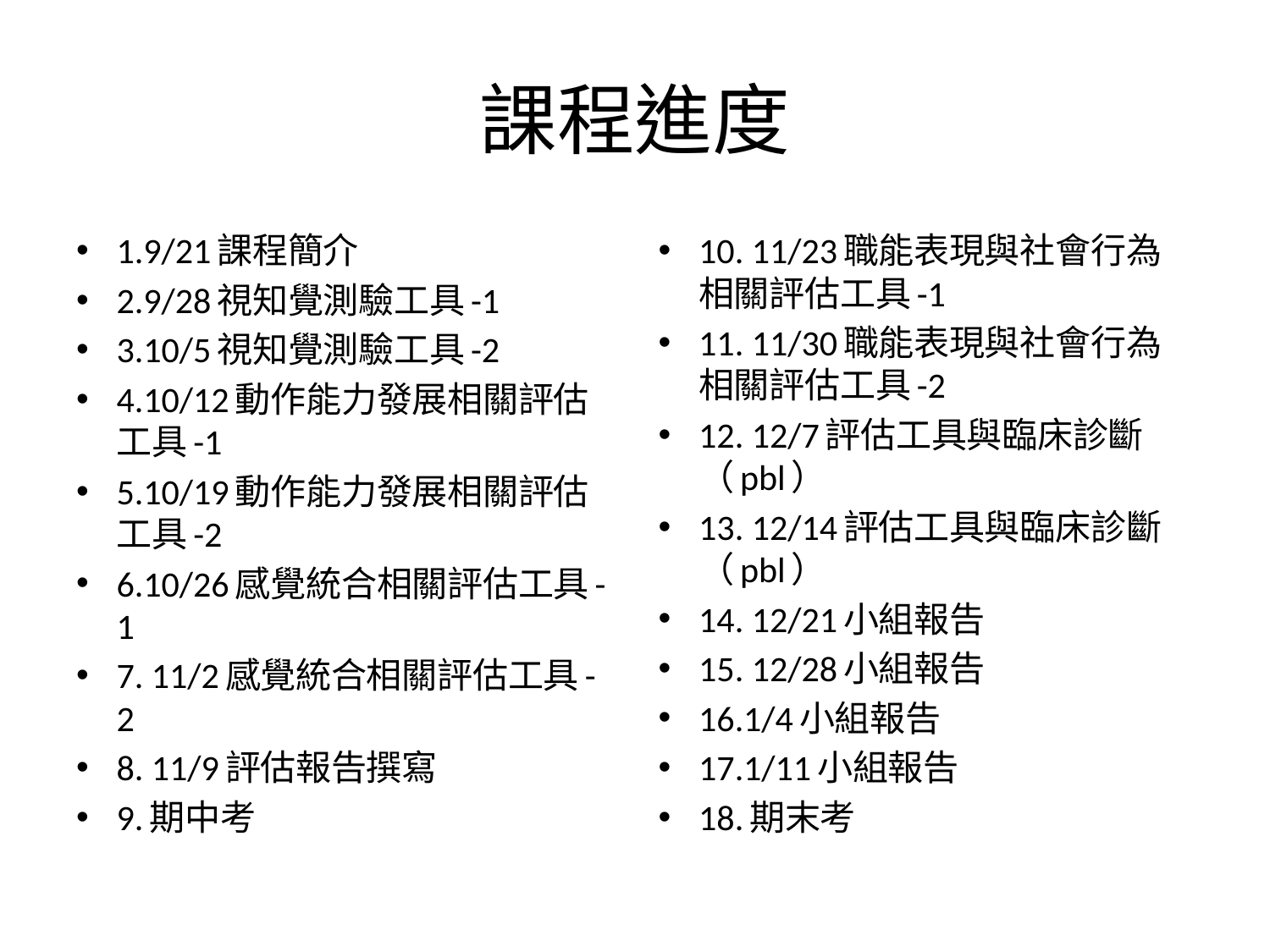

# 課程進度
1.9/21課程簡介
2.9/28視知覺測驗工具-1
3.10/5視知覺測驗工具-2
4.10/12動作能力發展相關評估工具-1
5.10/19動作能力發展相關評估工具-2
6.10/26感覺統合相關評估工具-1
7. 11/2感覺統合相關評估工具-2
8. 11/9評估報告撰寫
9.期中考
10. 11/23職能表現與社會行為相關評估工具-1
11. 11/30職能表現與社會行為相關評估工具-2
12. 12/7評估工具與臨床診斷（pbl）
13. 12/14評估工具與臨床診斷（pbl）
14. 12/21小組報告
15. 12/28小組報告
16.1/4小組報告
17.1/11小組報告
18.期末考